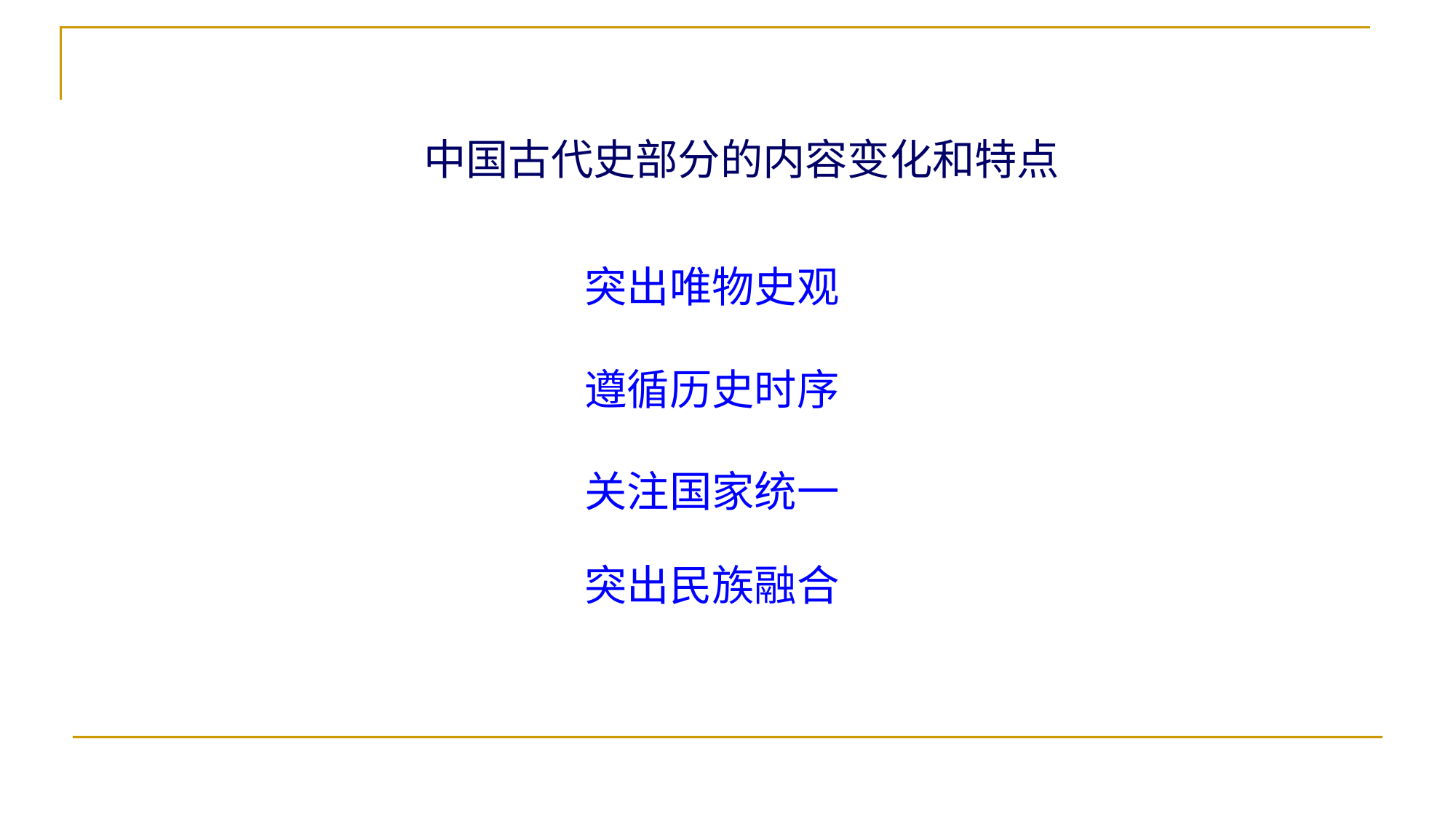

中国古代史部分的内容变化和特点
突出唯物史观
遵循历史时序
关注国家统一
突出民族融合